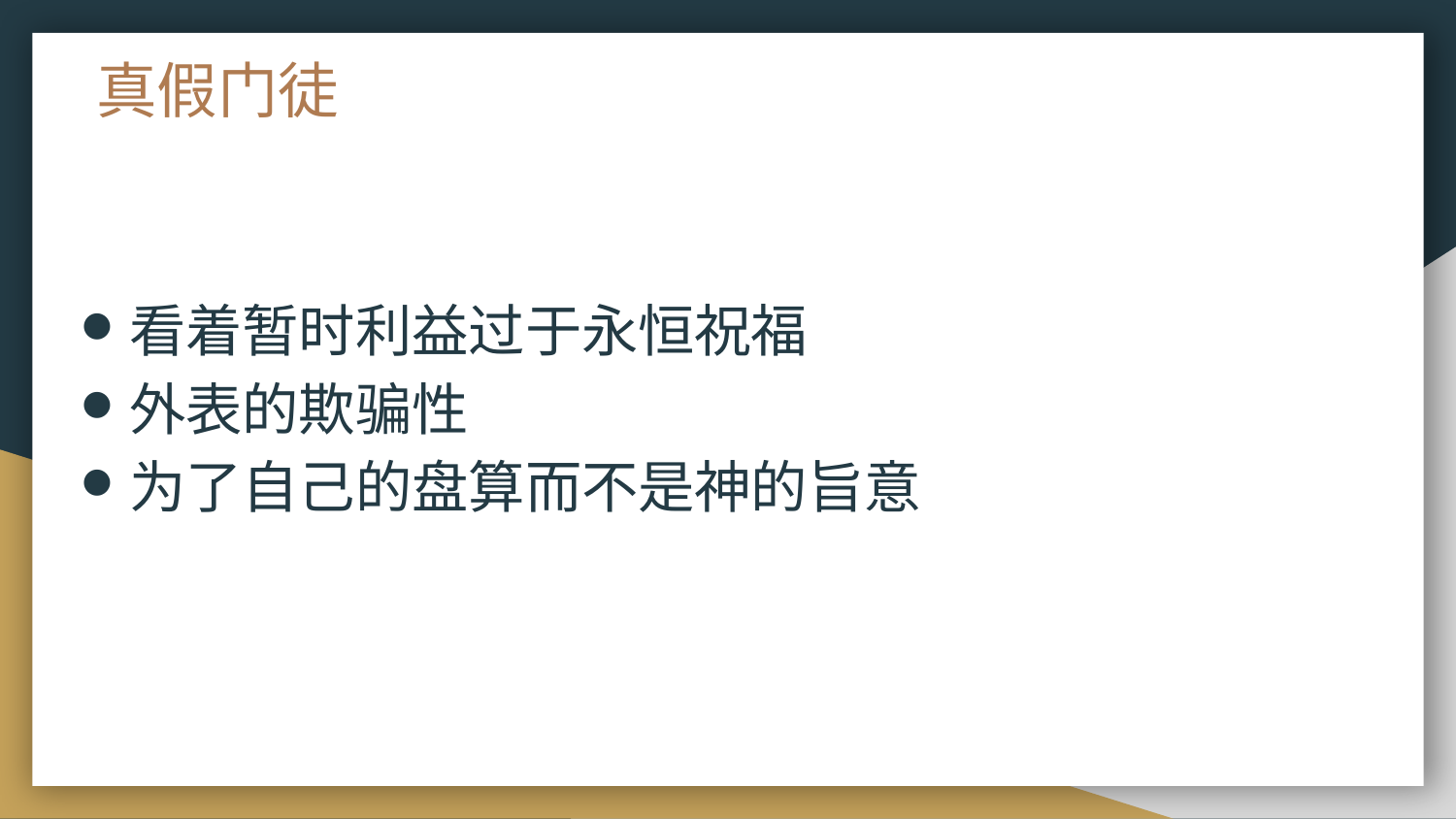

# 真假门徒
看着暂时利益过于永恒祝福
外表的欺骗性
为了自己的盘算而不是神的旨意